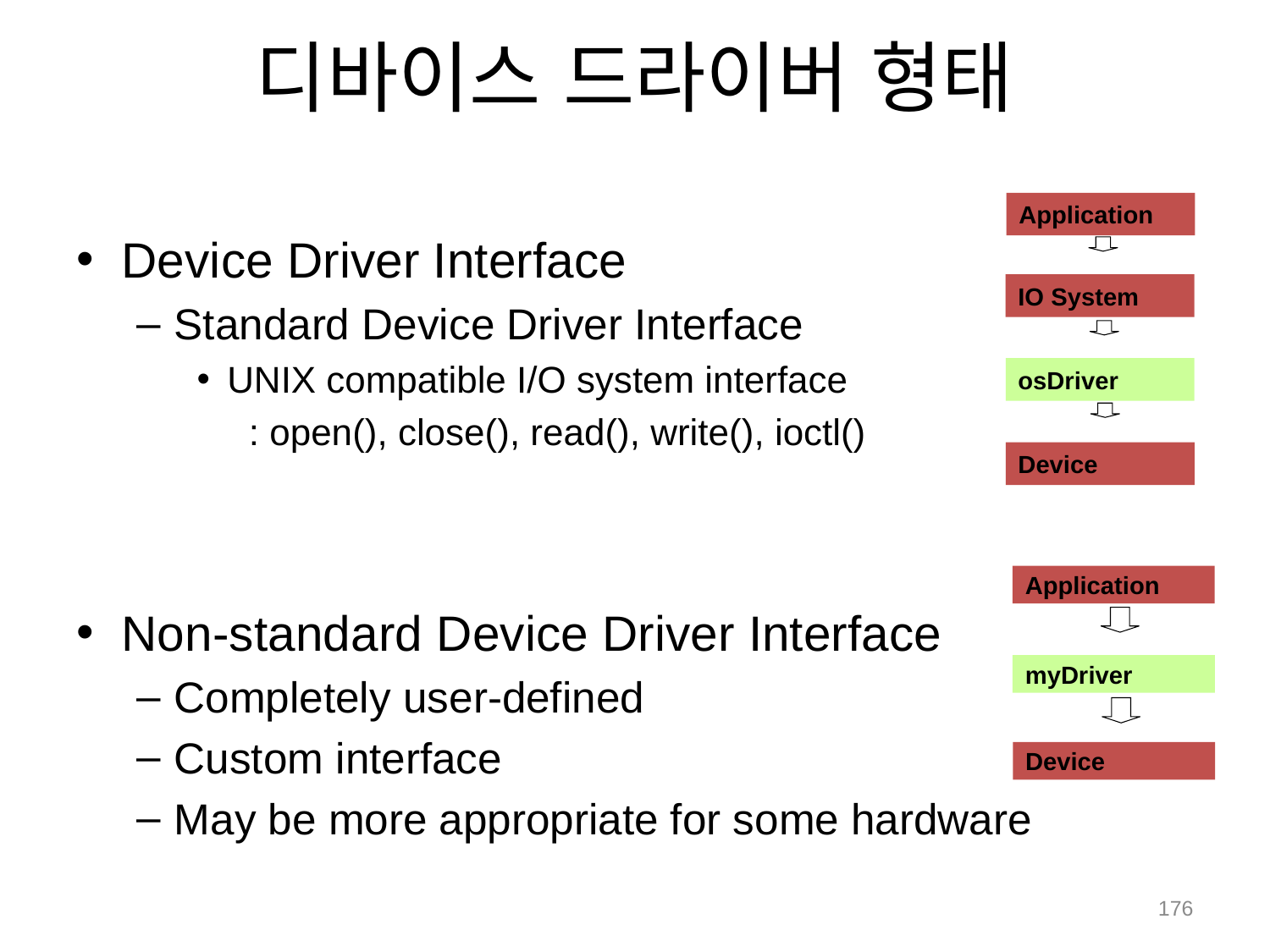

# 디바이스 드라이버 형태
Application

IO System

osDriver

Device
Device Driver Interface
Standard Device Driver Interface
UNIX compatible I/O system interface
     : open(), close(), read(), write(), ioctl()

Non-standard Device Driver Interface
Completely user-defined
Custom interface
May be more appropriate for some hardware
Application

myDriver

Device
176